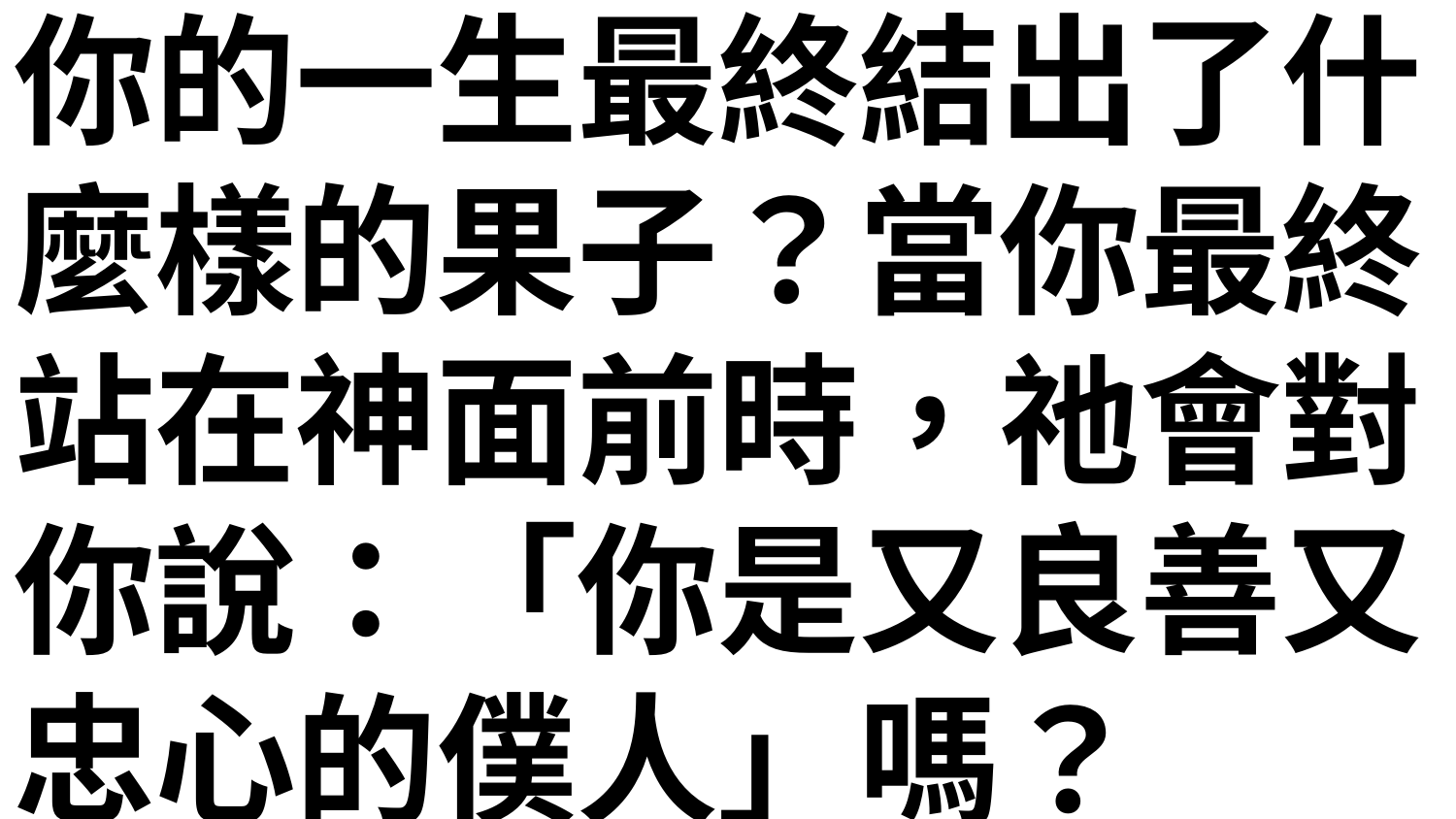

你的一生最終結出了什麼樣的果子？當你最終站在神面前時，祂會對你說：「你是又良善又忠心的僕人」嗎？